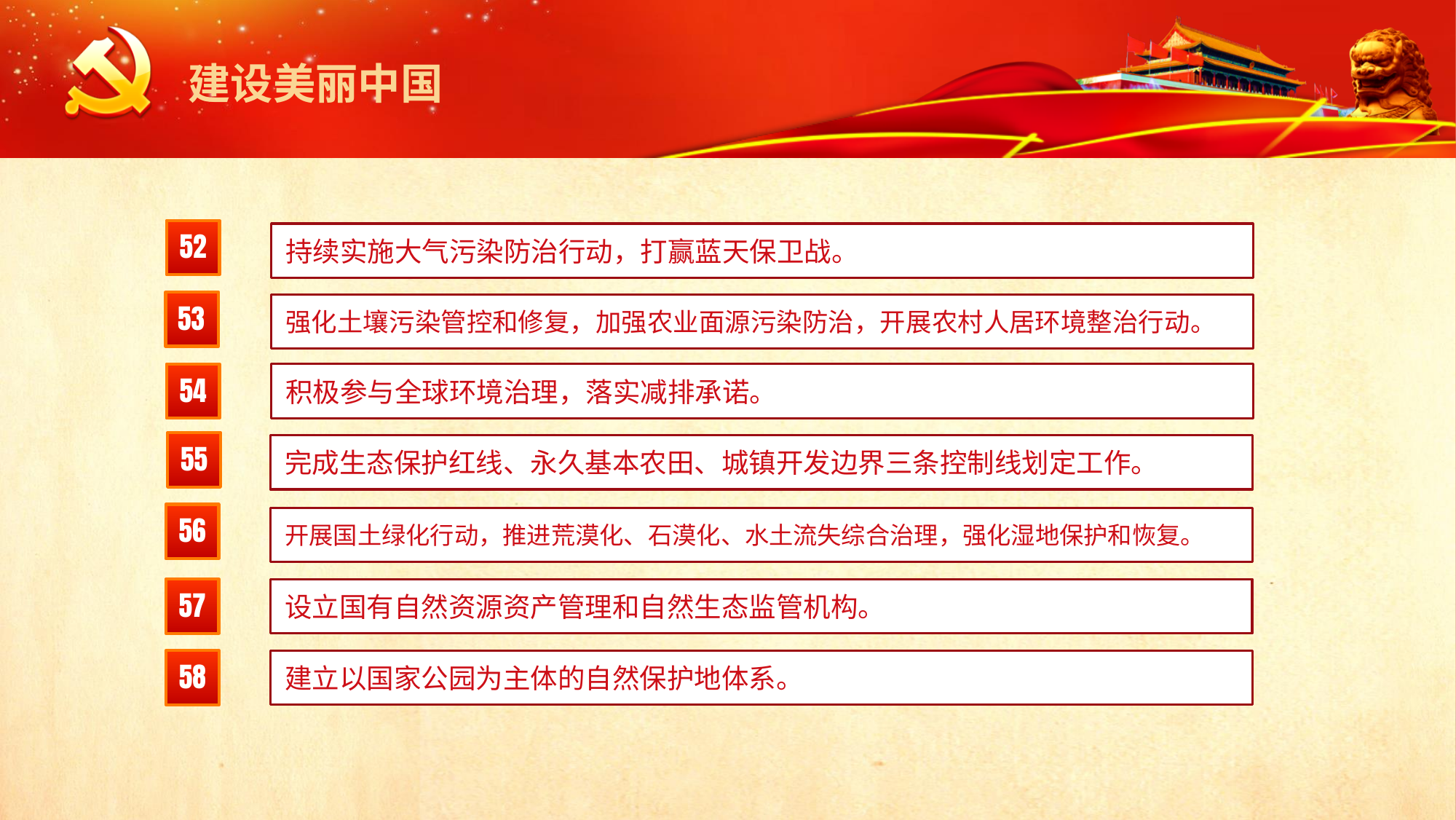

建设美丽中国

52
持续实施大气污染防治行动，打赢蓝天保卫战。

53
强化土壤污染管控和修复，加强农业面源污染防治，开展农村人居环境整治行动。

54
积极参与全球环境治理，落实减排承诺。

55
完成生态保护红线、永久基本农田、城镇开发边界三条控制线划定工作。

56
开展国土绿化行动，推进荒漠化、石漠化、水土流失综合治理，强化湿地保护和恢复。

57
设立国有自然资源资产管理和自然生态监管机构。

58
建立以国家公园为主体的自然保护地体系。